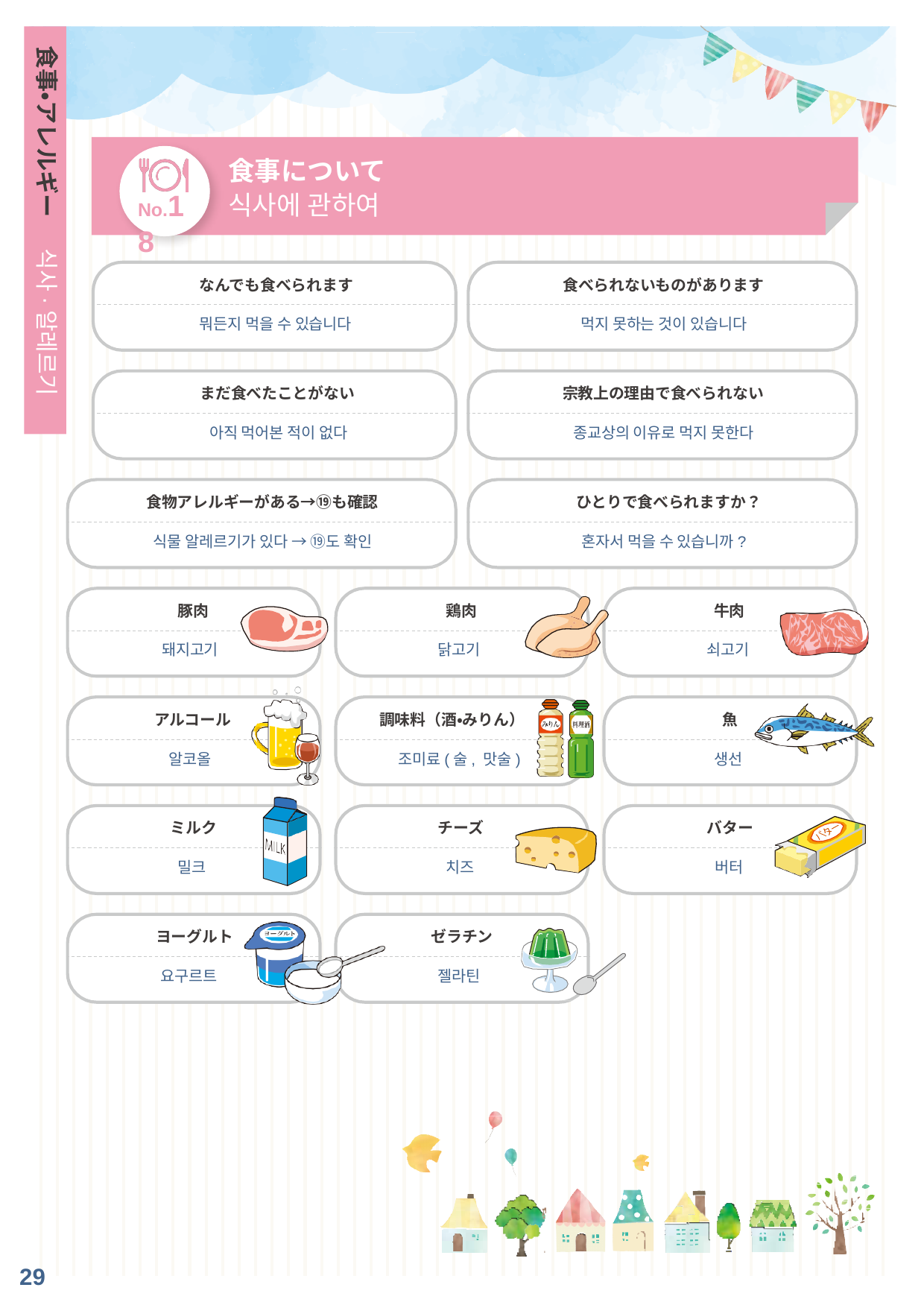

食事・アレルギー

食事について
식사에 관하여
No.18
식사·알레르기

なんでも食べられます
食べられないものがあります
뭐든지 먹을 수 있습니다
먹지 못하는 것이 있습니다

まだ食べたことがない
宗教上の理由で食べられない
아직 먹어본 적이 없다
종교상의 이유로 먹지 못한다

食物アレルギーがある→⑲も確認
ひとりで食べられますか？
식물 알레르기가 있다 → ⑲도 확인
혼자서 먹을 수 있습니까?

豚肉
鶏肉
牛肉

돼지고기
닭고기
쇠고기

アルコール
調味料（酒・みりん）
魚
알코올
조미료(술, 맛술)
생선

ミルク
チーズ
バター

밀크
치즈
버터

ヨーグルト
ゼラチン
요구르트
젤라틴

29